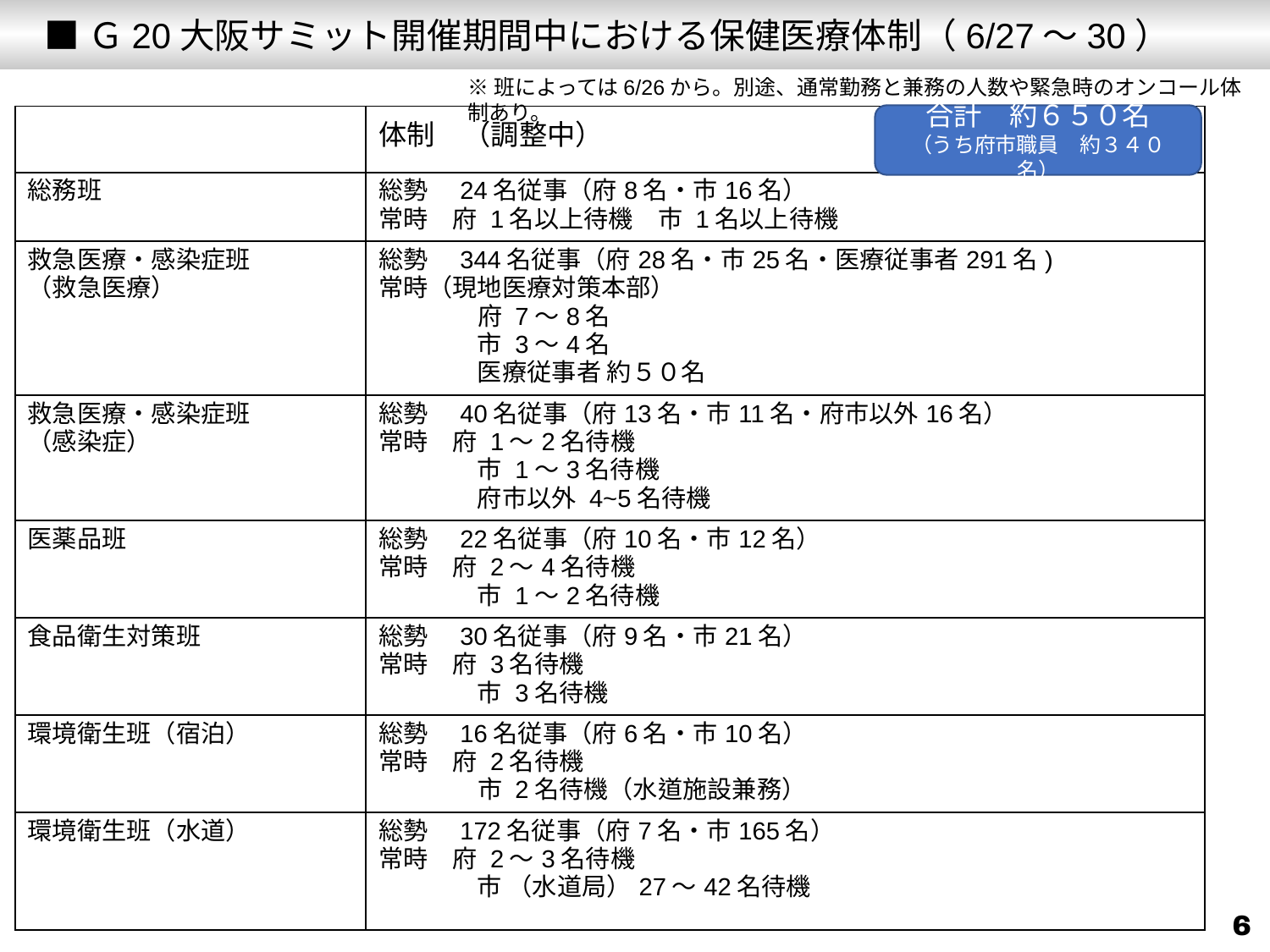

■ Ｇ20大阪サミット開催期間中における保健医療体制（6/27～30）
※班によっては6/26から。別途、通常勤務と兼務の人数や緊急時のオンコール体制あり。
合計　約６５０名
（うち府市職員　約３４０名）
|  | 体制　（調整中） |
| --- | --- |
| 総務班 | 総勢　24名従事（府8名・市16名） 常時　府 1名以上待機　市 1名以上待機 |
| 救急医療・感染症班 （救急医療） | 総勢　344名従事（府28名・市25名・医療従事者291名) 常時（現地医療対策本部） 　　　　府 7～8名 　　　　市 3～4名 　　　　医療従事者 約５０名 |
| 救急医療・感染症班 （感染症） | 総勢　40名従事（府13名・市11名・府市以外16名） 常時　府 1～2名待機 　　　　市 1～3名待機 　　　　府市以外 4~5名待機 |
| 医薬品班 | 総勢　22名従事（府10名・市12名） 常時　府 2～4名待機 　　　　市 1～2名待機 |
| 食品衛生対策班 | 総勢　30名従事（府9名・市21名） 常時　府 3名待機 　　　　市 3名待機 |
| 環境衛生班（宿泊） | 総勢　16名従事（府6名・市10名） 常時　府 2名待機 　　　　市 2名待機（水道施設兼務） |
| 環境衛生班（水道） | 総勢　172名従事（府7名・市165名） 常時　府 2～3名待機 　　　　市 （水道局）27～42名待機 |
6